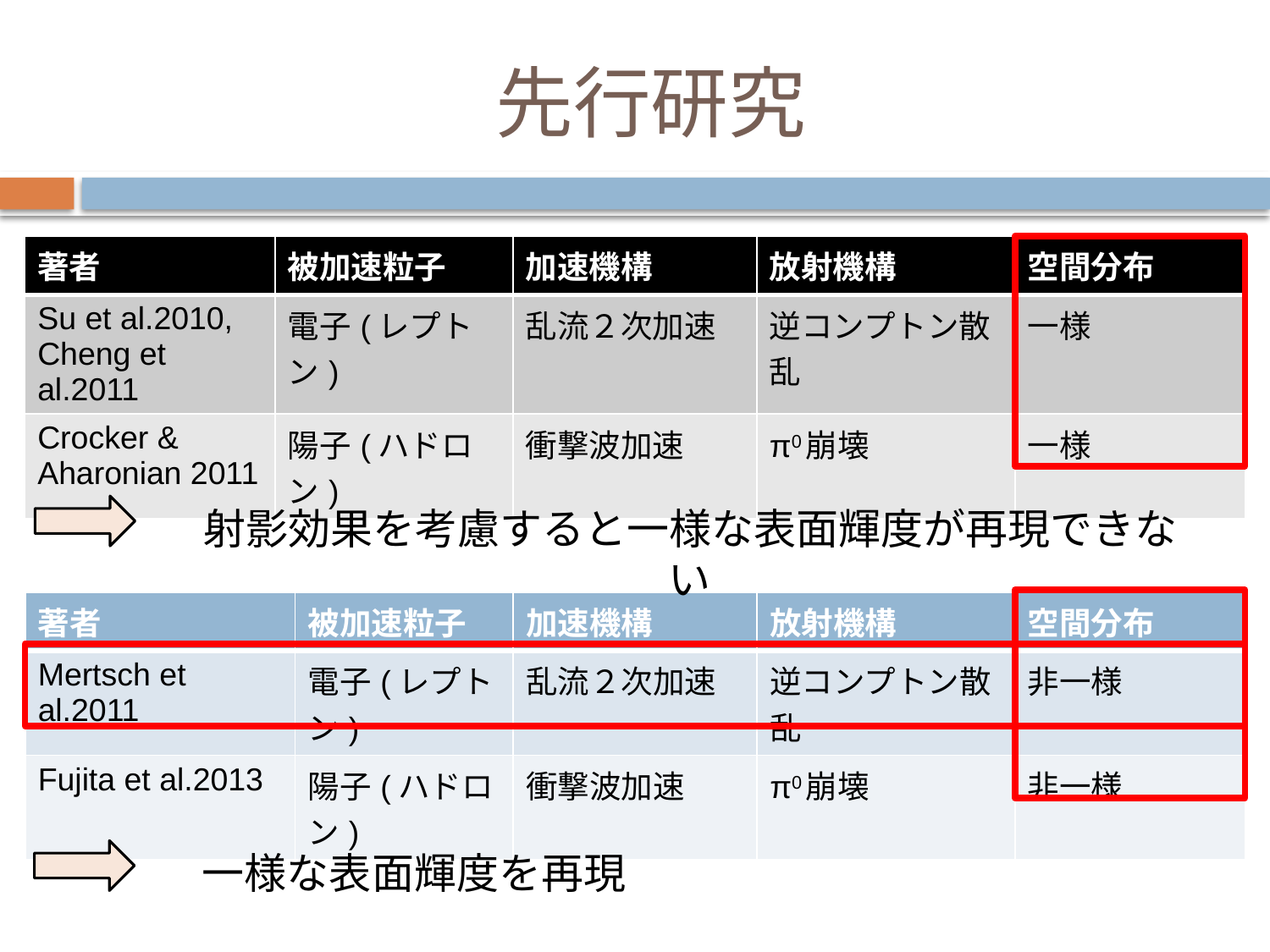

# 先行研究
| 著者 | 被加速粒子 | 加速機構 | 放射機構 | 空間分布 |
| --- | --- | --- | --- | --- |
| Su et al.2010, Cheng et al.2011 | 電子(レプトン) | 乱流２次加速 | 逆コンプトン散乱 | 一様 |
| Crocker & Aharonian 2011 | 陽子(ハドロン) | 衝撃波加速 | π0崩壊 | 一様 |

射影効果を考慮すると一様な表面輝度が再現できない

| 著者 | 被加速粒子 | 加速機構 | 放射機構 | 空間分布 |
| --- | --- | --- | --- | --- |
| Mertsch et al.2011 | 電子(レプトン) | 乱流２次加速 | 逆コンプトン散乱 | 非一様 |
| Fujita et al.2013 | 陽子(ハドロン) | 衝撃波加速 | π0崩壊 | 非一様 |

一様な表面輝度を再現